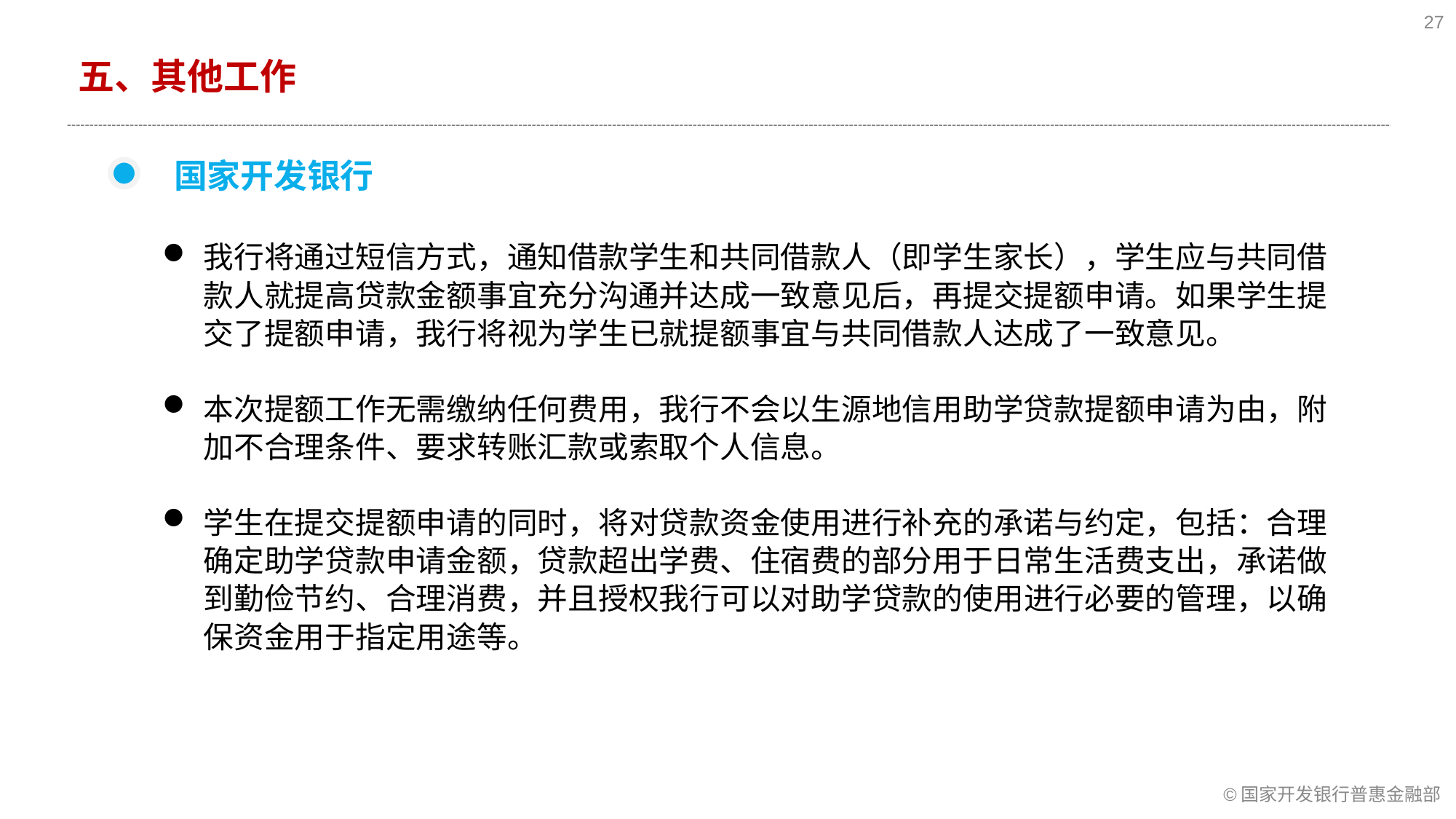

27
五、其他工作

国家开发银行

我行将通过短信方式，通知借款学生和共同借款人（即学生家长），学生应与共同借款人就提高贷款金额事宜充分沟通并达成一致意见后，再提交提额申请。如果学生提交了提额申请，我行将视为学生已就提额事宜与共同借款人达成了一致意见。

本次提额工作无需缴纳任何费用，我行不会以生源地信用助学贷款提额申请为由，附加不合理条件、要求转账汇款或索取个人信息。

学生在提交提额申请的同时，将对贷款资金使用进行补充的承诺与约定，包括：合理确定助学贷款申请金额，贷款超出学费、住宿费的部分用于日常生活费支出，承诺做到勤俭节约、合理消费，并且授权我行可以对助学贷款的使用进行必要的管理，以确保资金用于指定用途等。

©国家开发银行普惠金融部